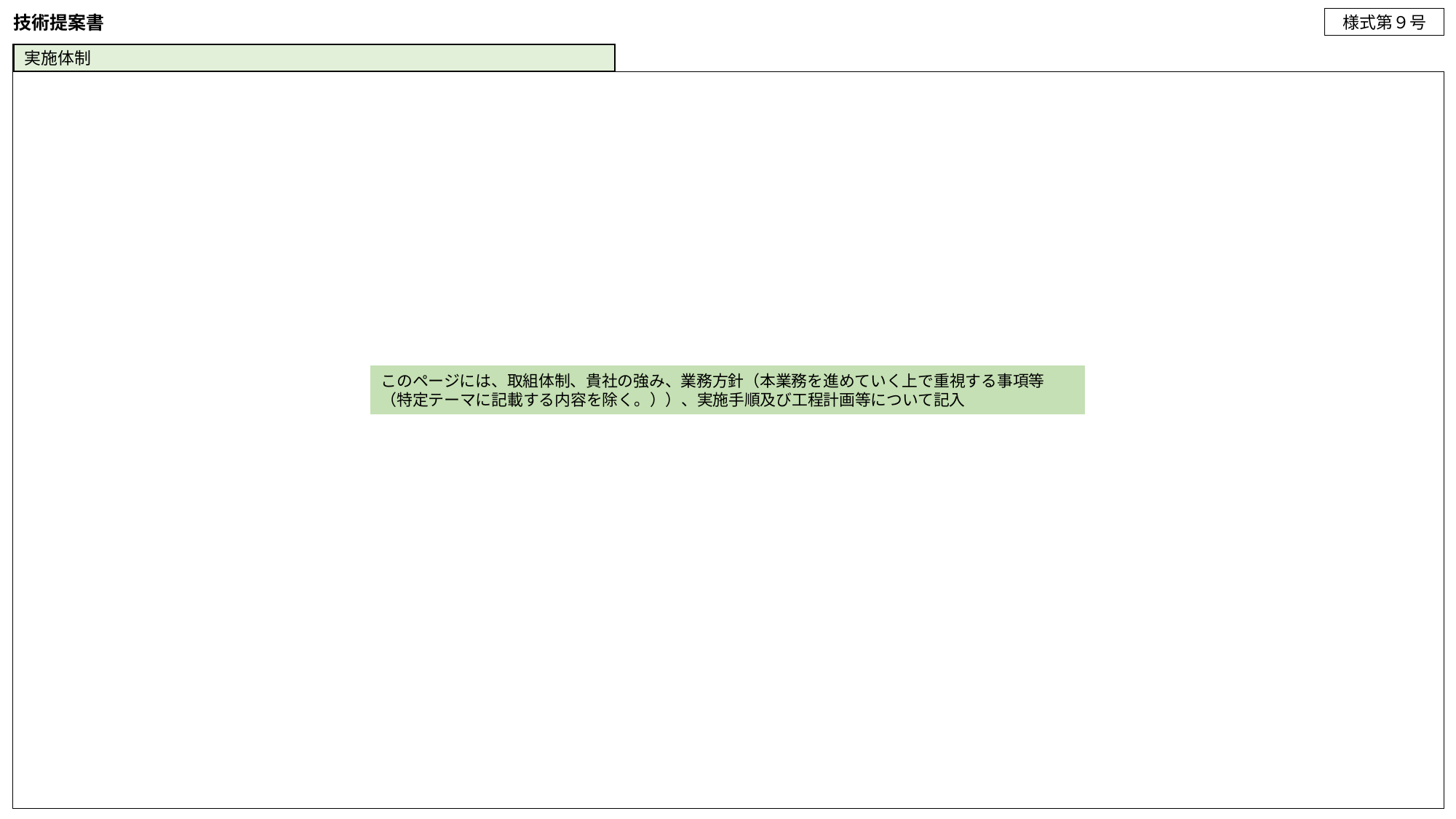

技術提案書
様式第９号
実施体制

このページには、取組体制、貴社の強み、業務方針（本業務を進めていく上で重視する事項等（特定テーマに記載する内容を除く。））、実施手順及び工程計画等について記入